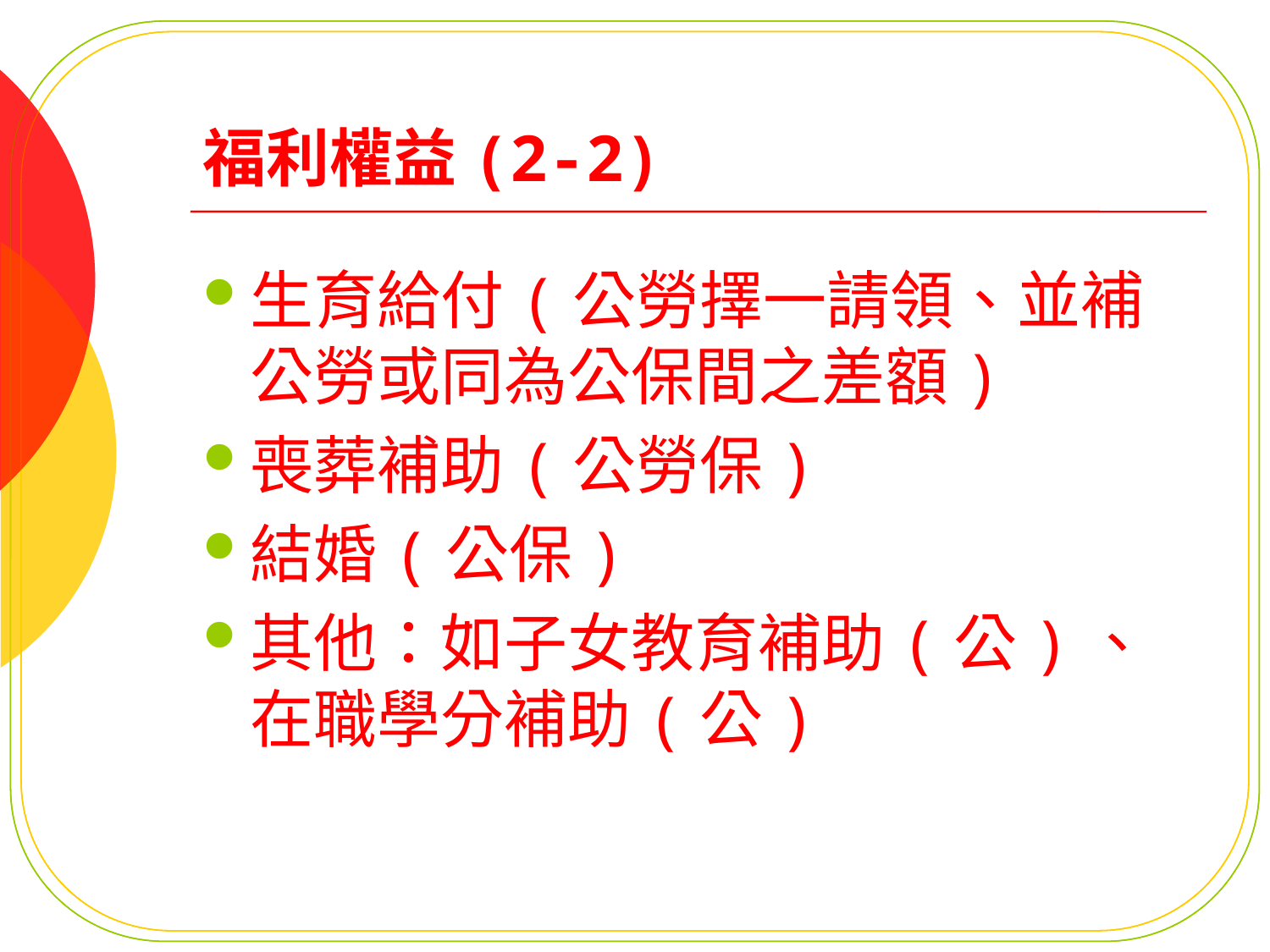

# 福利權益(2-2)
生育給付(公勞擇一請領、並補公勞或同為公保間之差額)
喪葬補助(公勞保)
結婚(公保)
其他：如子女教育補助(公)、在職學分補助(公)